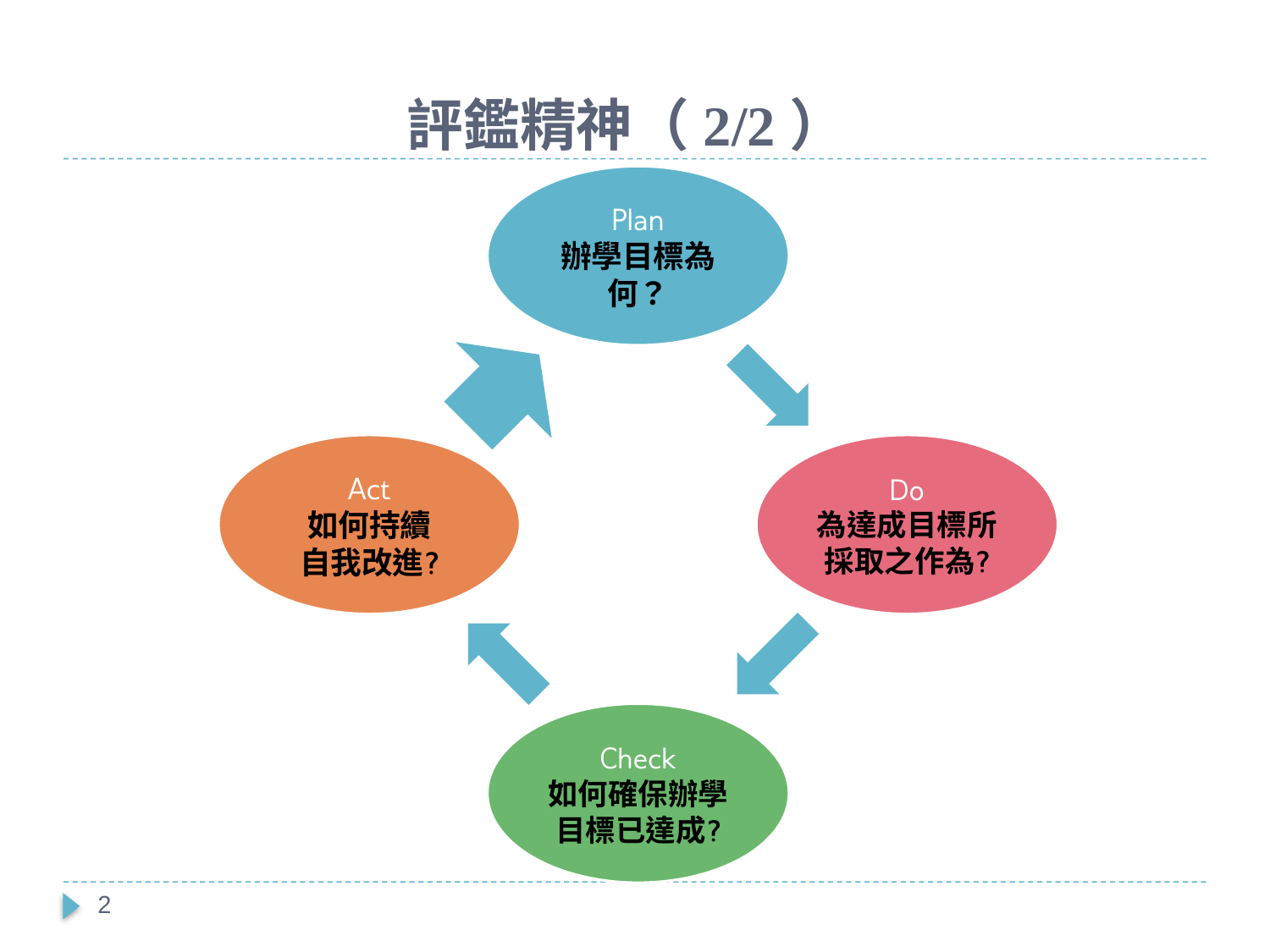

# 評鑑精神（2/2）
Act
如何持續
自我改進?
Plan
辦學目標為何？
Do
為達成目標所採取之作為?
Check
如何確保辦學目標已達成?
2